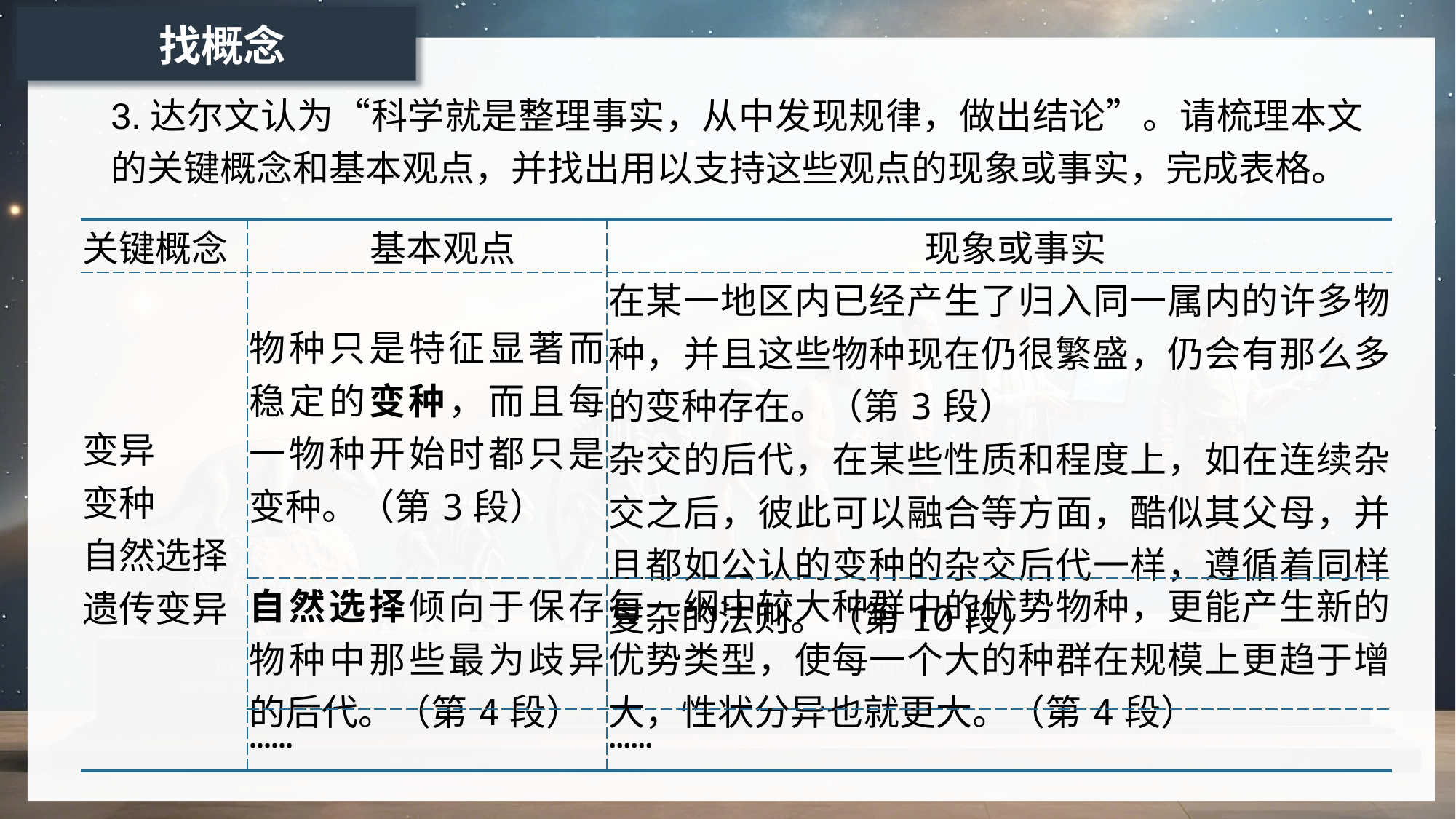

找概念

3.达尔文认为“科学就是整理事实，从中发现规律，做出结论”。请梳理本文的关键概念和基本观点，并找出用以支持这些观点的现象或事实，完成表格。
| 关键概念 | 基本观点 | 现象或事实 |
| --- | --- | --- |
| 变异 变种 自然选择 遗传变异 | 物种只是特征显著而稳定的变种，而且每一物种开始时都只是变种。（第3段） | 在某一地区内已经产生了归入同一属内的许多物种，并且这些物种现在仍很繁盛，仍会有那么多的变种存在。（第3段） 杂交的后代，在某些性质和程度上，如在连续杂交之后，彼此可以融合等方面，酷似其父母，并且都如公认的变种的杂交后代一样，遵循着同样复杂的法则。（第10段） |
|  | 自然选择倾向于保存物种中那些最为歧异的后代。（第4段） | 每一纲中较大种群中的优势物种，更能产生新的优势类型，使每一个大的种群在规模上更趋于增大，性状分异也就更大。（第4段） |
|  | …… | …… |